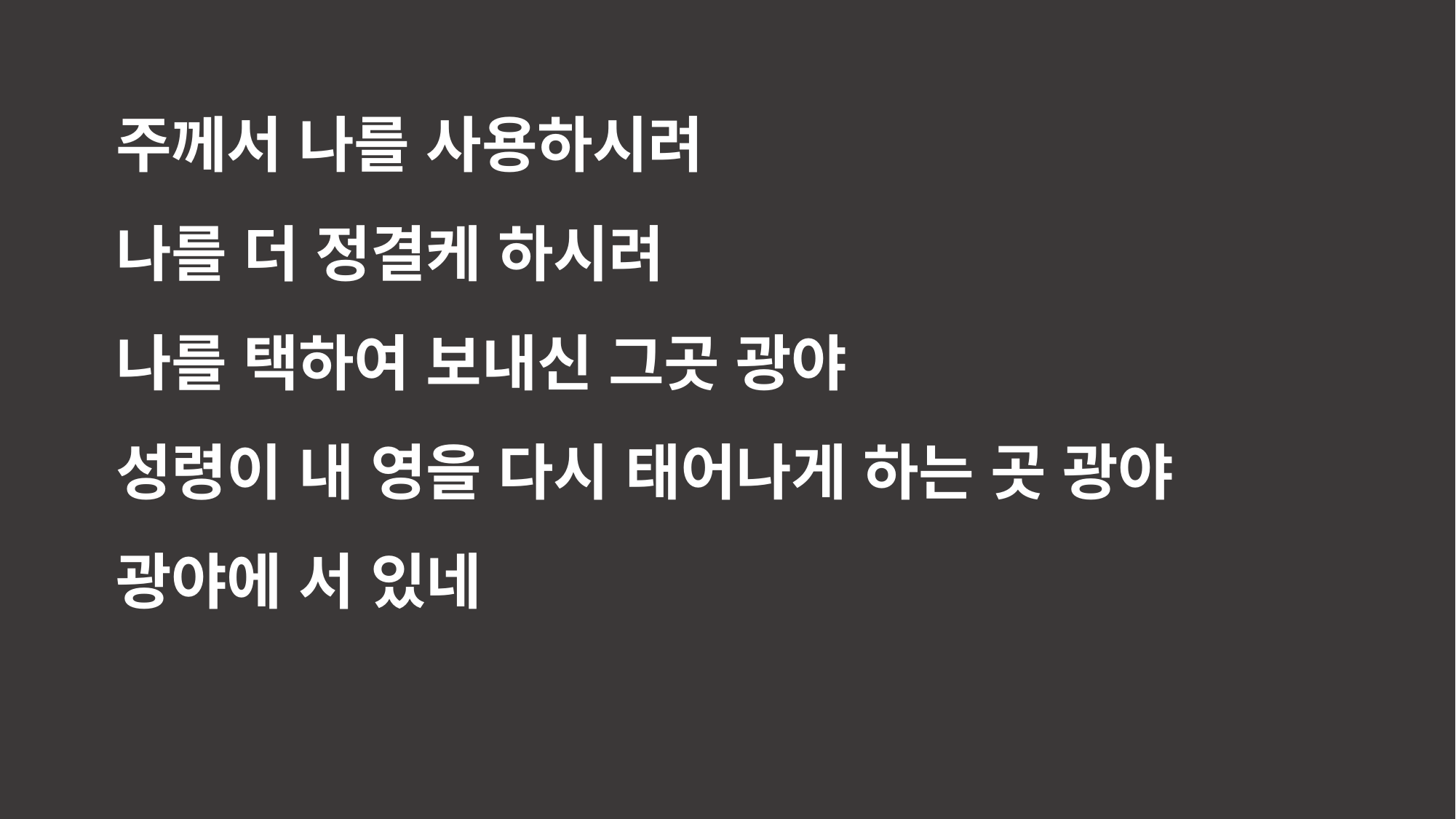

주께서 나를 사용하시려
나를 더 정결케 하시려
나를 택하여 보내신 그곳 광야
성령이 내 영을 다시 태어나게 하는 곳 광야
광야에 서 있네